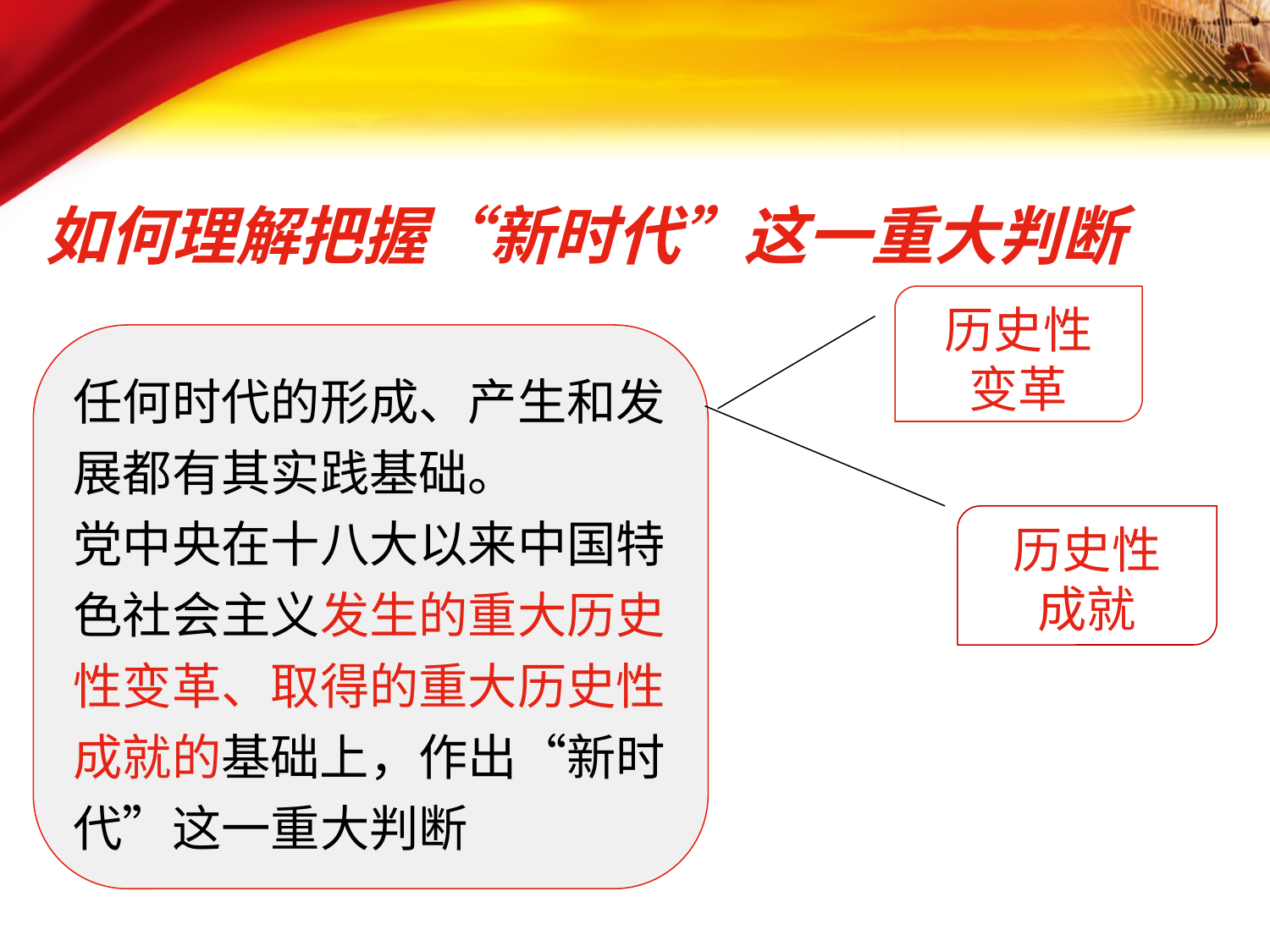

如何理解把握“新时代”这一重大判断
历史性
变革
任何时代的形成、产生和发展都有其实践基础。
党中央在十八大以来中国特色社会主义发生的重大历史性变革、取得的重大历史性成就的基础上，作出“新时代”这一重大判断
历史性
成就